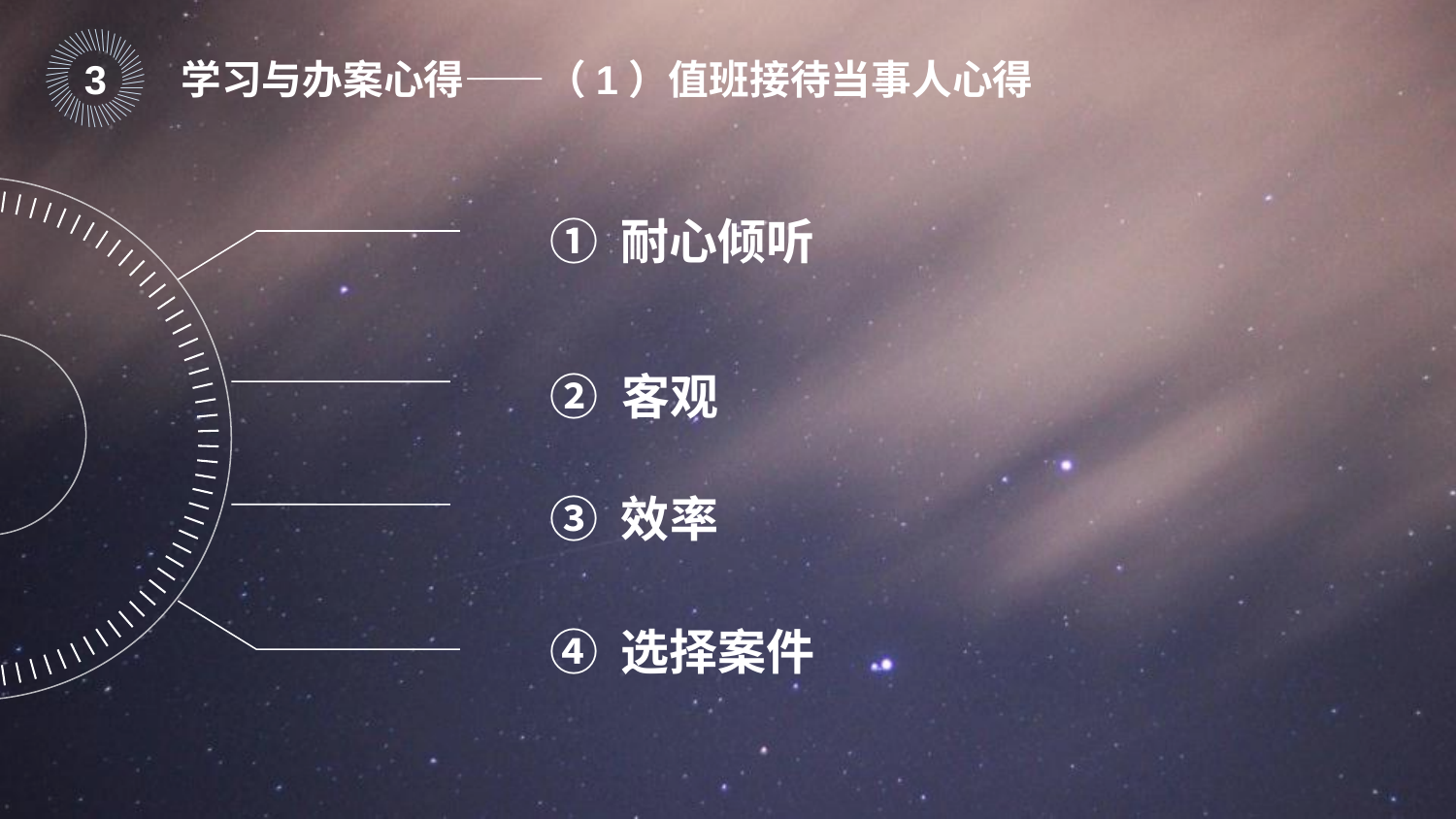

｜
｜
｜
｜
｜
｜
｜
｜
｜
｜
｜
｜
｜
｜
｜
｜
｜
｜
｜
｜
｜
｜
｜
｜
｜
｜
｜
｜
｜
｜
｜
｜
｜
｜
｜
｜
｜
｜
｜
｜
｜
｜
｜
｜
｜
｜
3
学习与办案心得——（1）值班接待当事人心得

① 耐心倾听

② 客观

③ 效率

④ 选择案件